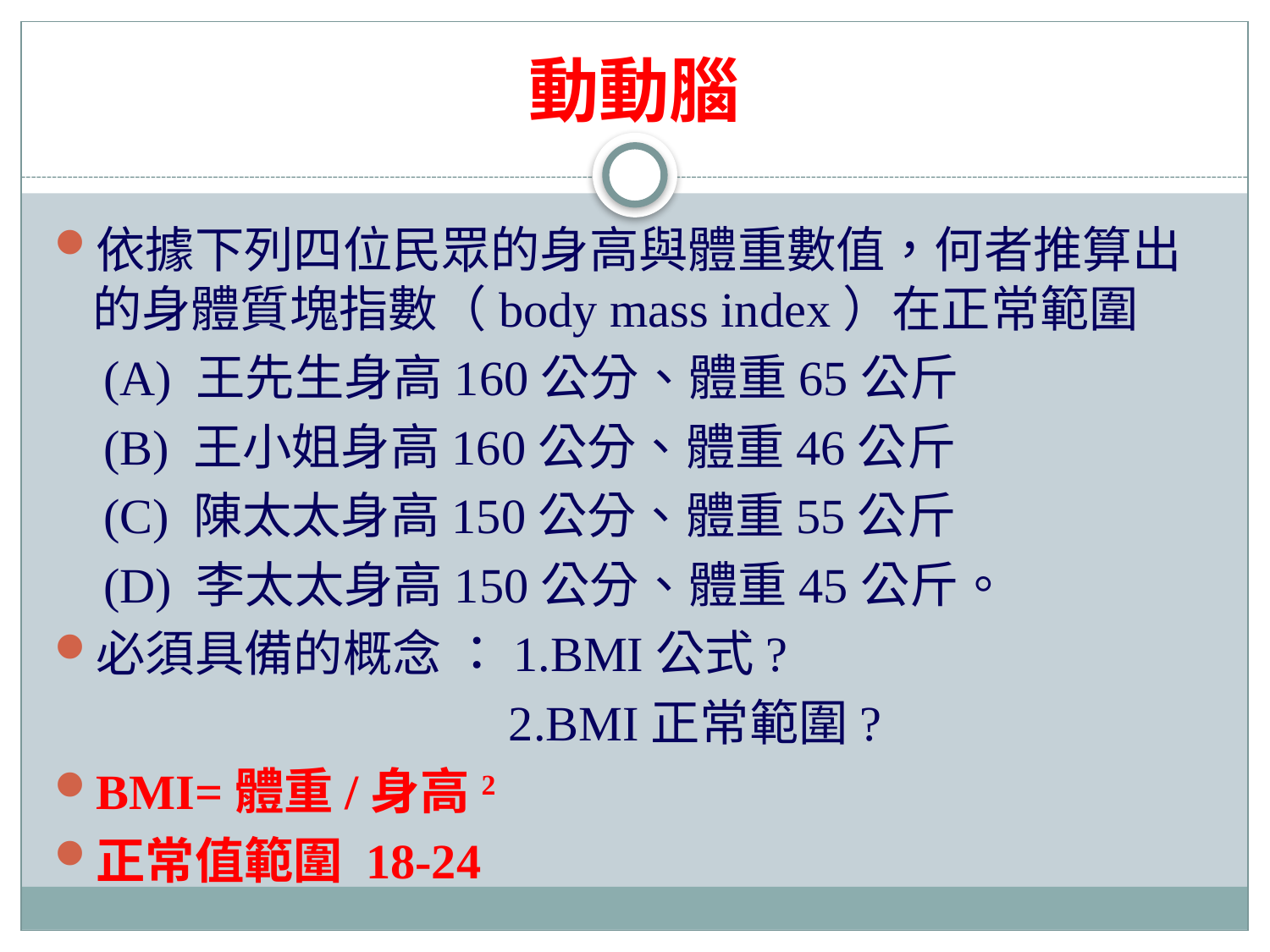

# 動動腦
依據下列四位民眾的身高與體重數值，何者推算出的身體質塊指數（body mass index）在正常範圍
    (A) 王先生身高160公分、體重65公斤
    (B) 王小姐身高160公分、體重46公斤
    (C) 陳太太身高150公分、體重55公斤
    (D) 李太太身高150公分、體重45公斤。
必須具備的概念 ：1.BMI公式?
                                     2.BMI正常範圍?
BMI=體重/身高2
正常值範圍 18-24